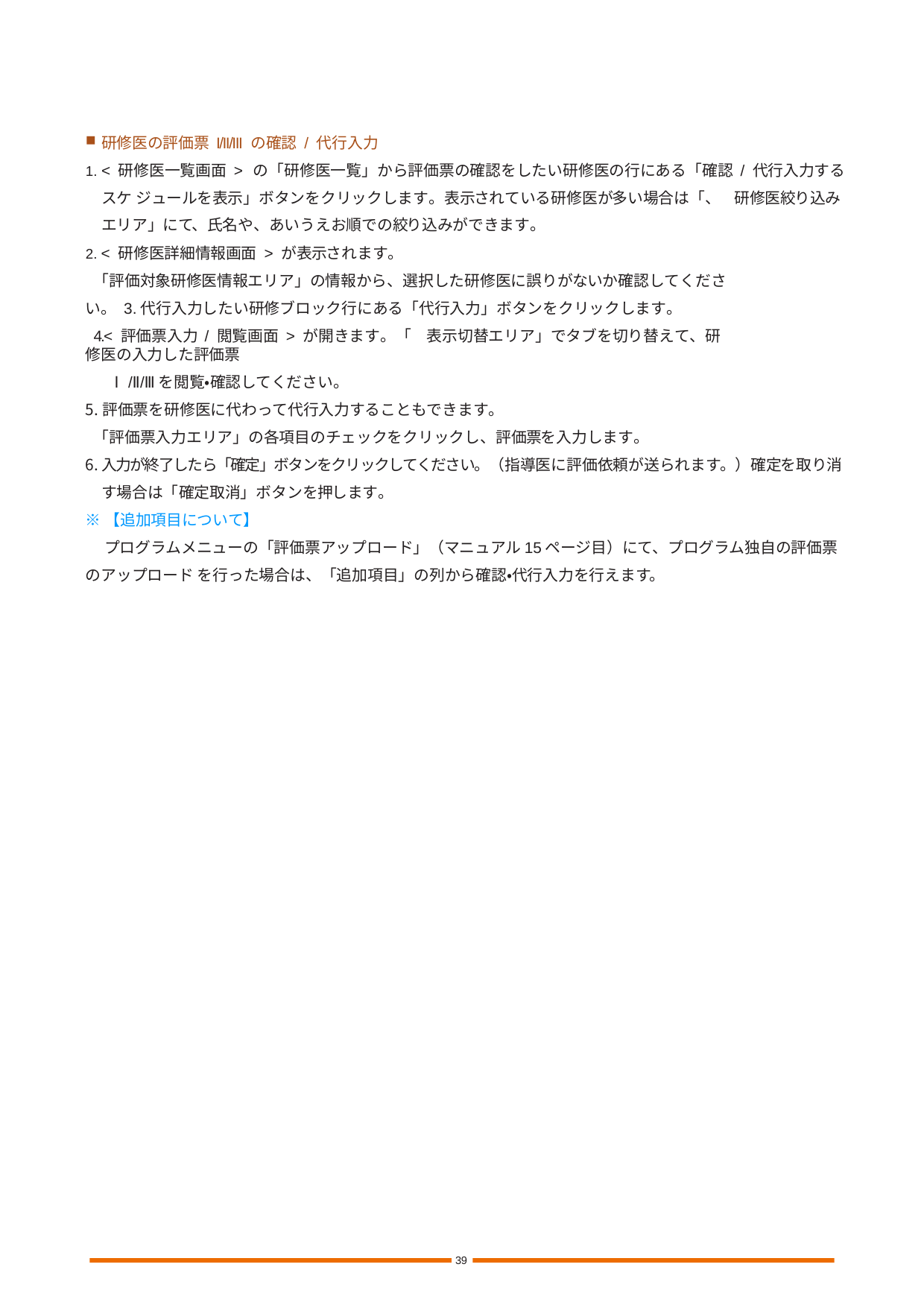

研修医の評価票I/II/III の確認 / 代行入力
< 研修医一覧画面 > の「研修医一覧」から評価票の確認をしたい研修医の行にある「確認 / 代行入力するスケ ジュールを表示」ボタンをクリックします。表示されている研修医が多い場合は「、　研修医絞り込みエリア」にて、氏名や、あいうえお順での絞り込みができます。
< 研修医詳細情報画面> が表示されます。
「評価対象研修医情報エリア」の情報から、選択した研修医に誤りがないか確認してください。 3.代行入力したい研修ブロック行にある「代行入力」ボタンをクリックします。
4.< 評価票入力/ 閲覧画面> が開きます。「　表示切替エリア」でタブを切り替えて、研修医の入力した評価票
　Ⅰ/Ⅱ/Ⅲを閲覧・確認してください。
評価票を研修医に代わって代行入力することもできます。
「評価票入力エリア」の各項目のチェックをクリックし、評価票を入力します。
入力が終了したら「確定」ボタンをクリックしてください。（指導医に評価依頼が送られます。）確定を取り消す場合は「確定取消」ボタンを押します。
※【追加項目について】
	プログラムメニューの「評価票アップロード」（マニュアル15ページ目）にて、プログラム独自の評価票のアップロード	を行った場合は、「追加項目」の列から確認・代行入力を行えます。

39